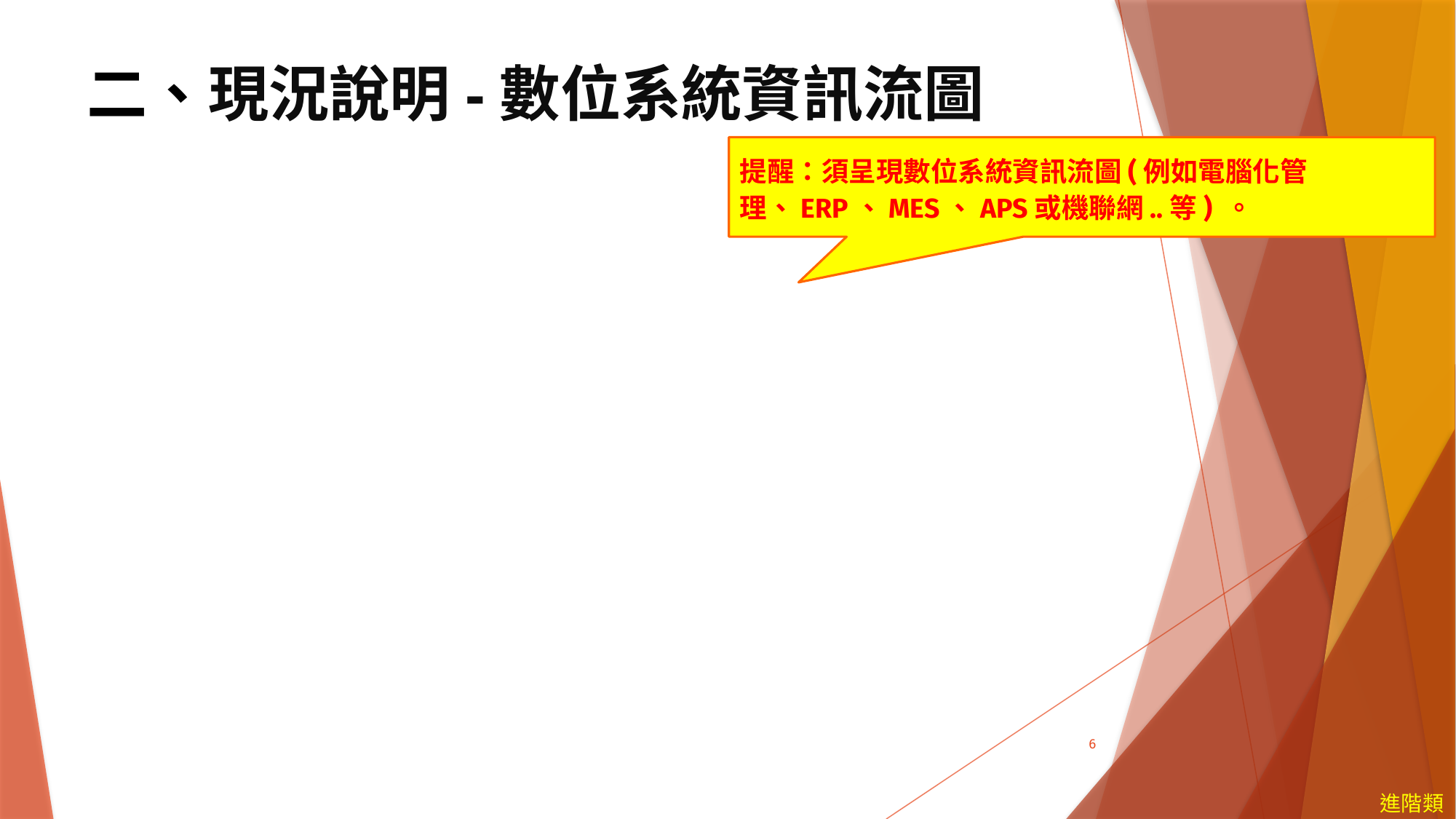

二、現況說明-數位系統資訊流圖
提醒：須呈現數位系統資訊流圖(例如電腦化管理、ERP、MES、APS或機聯網..等) 。
6